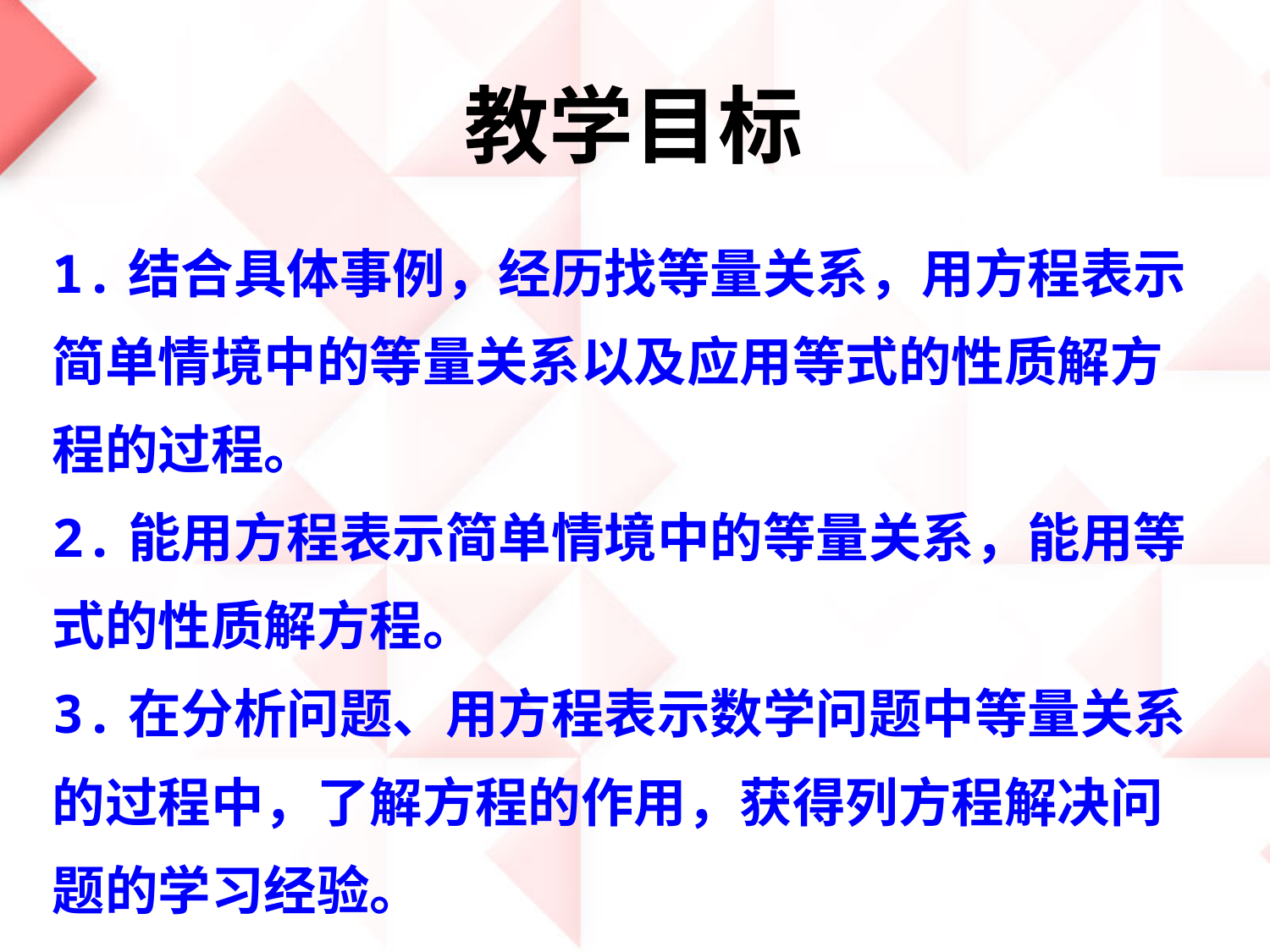

教学目标
1.结合具体事例，经历找等量关系，用方程表示简单情境中的等量关系以及应用等式的性质解方程的过程。
2.能用方程表示简单情境中的等量关系，能用等式的性质解方程。
3.在分析问题、用方程表示数学问题中等量关系的过程中，了解方程的作用，获得列方程解决问题的学习经验。